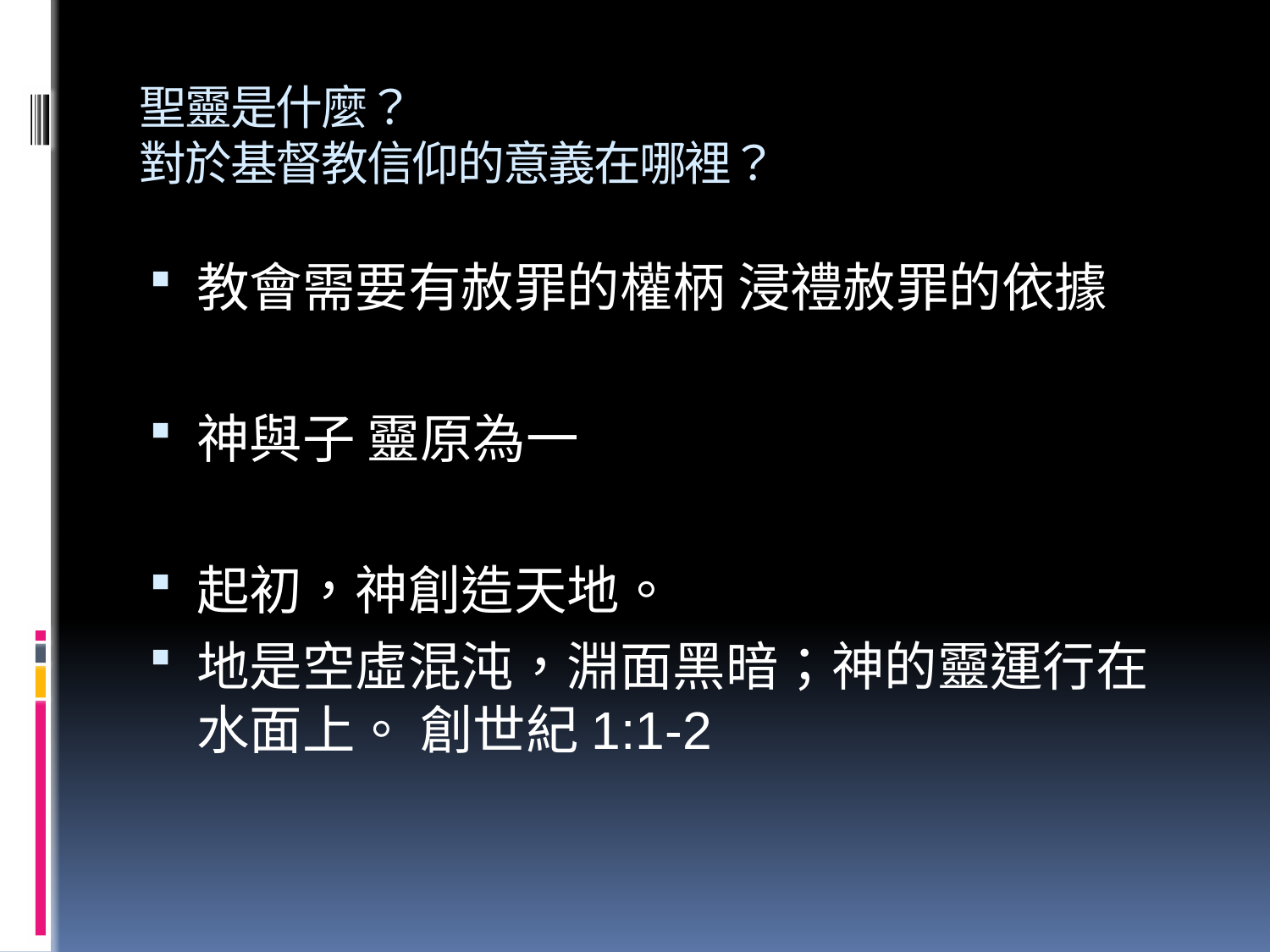

# 聖靈是什麼？ 對於基督教信仰的意義在哪裡？
教會需要有赦罪的權柄 浸禮赦罪的依據

神與子 靈原為一

起初，神創造天地。
地是空虛混沌，淵面黑暗；神的靈運行在水面上。 創世紀1:1-2